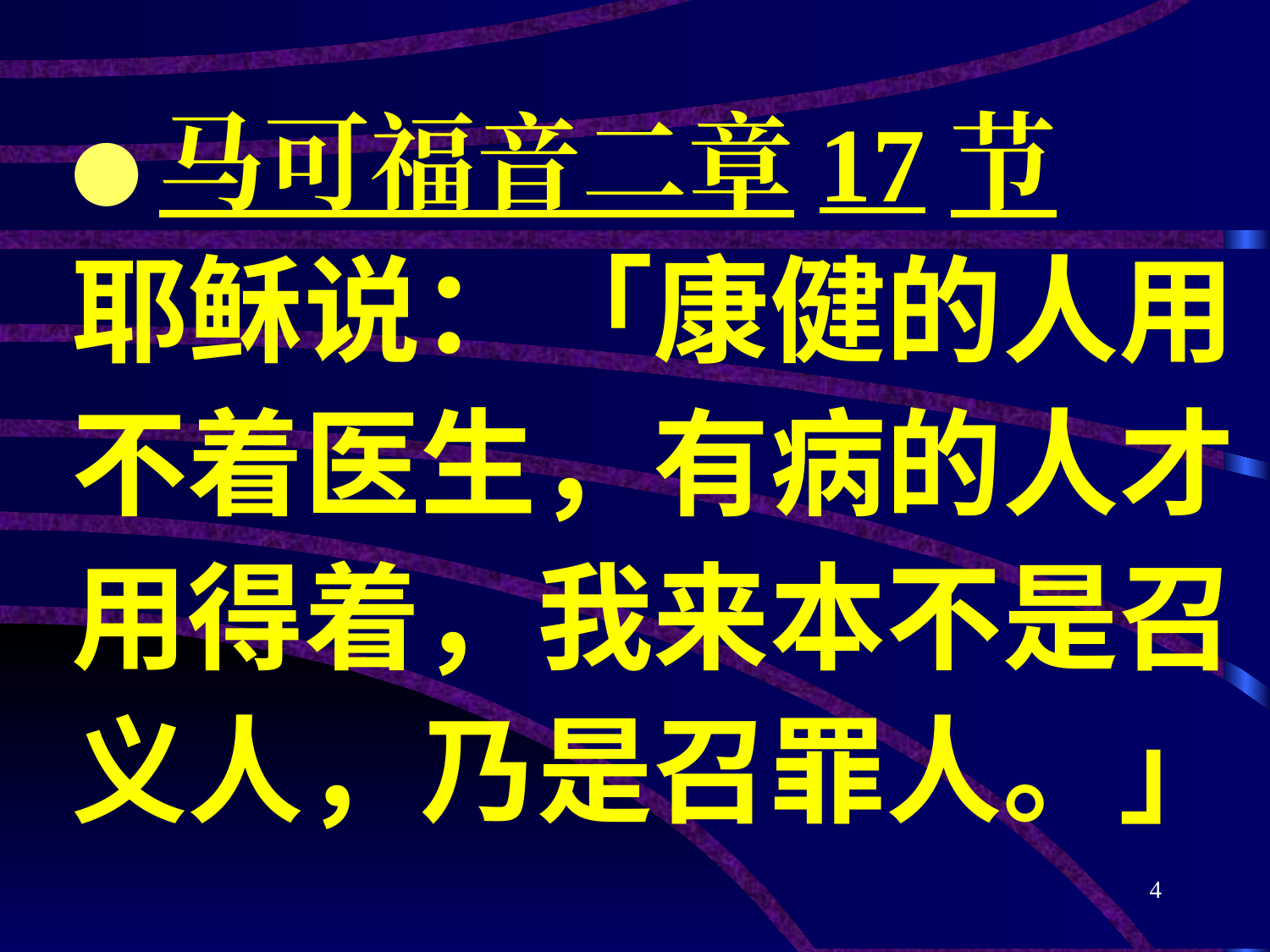

# ●马可福音二章17节 耶稣说：「康健的人用不着医生，有病的人才用得着，我来本不是召义人，乃是召罪人。」
4